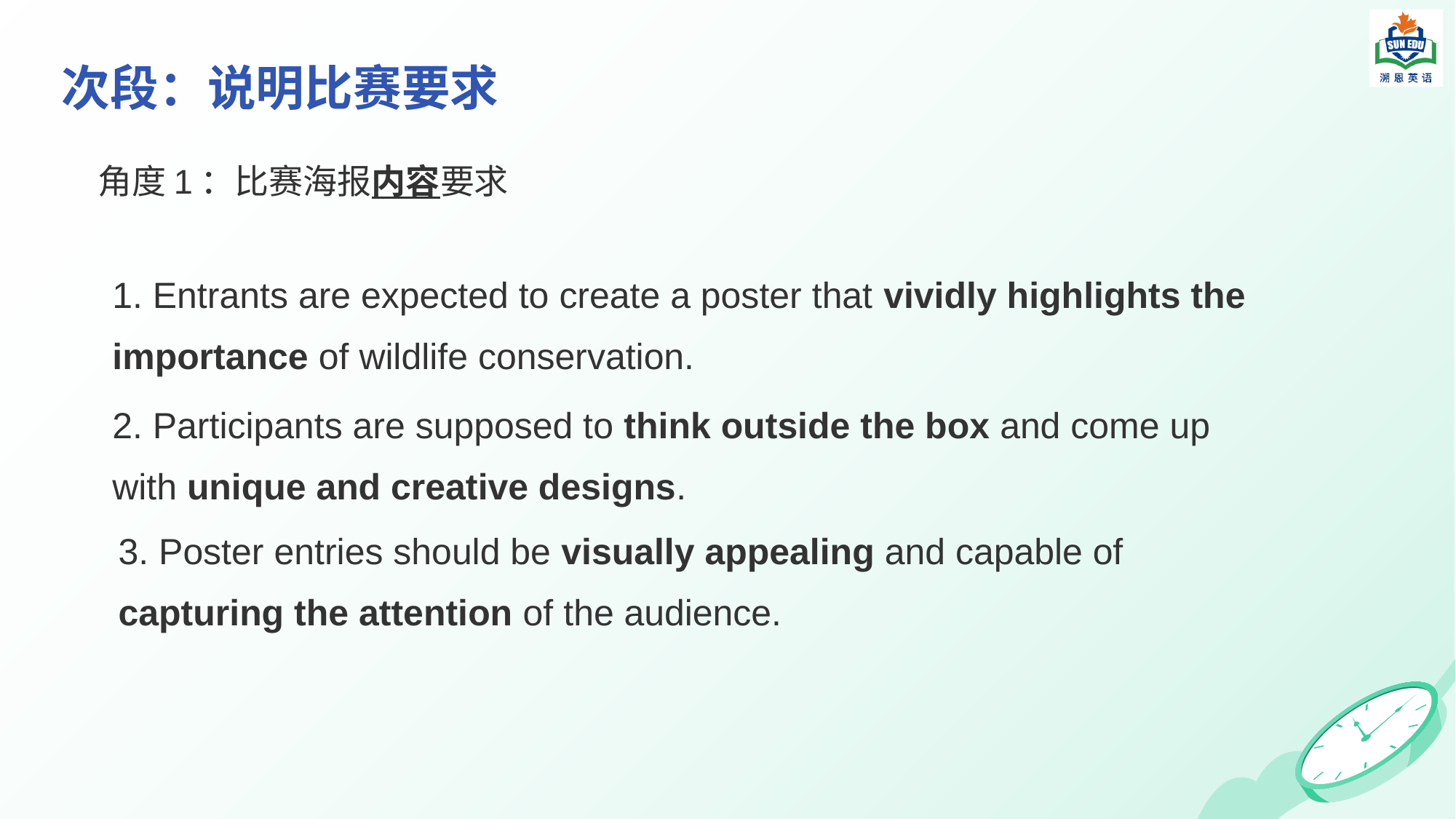

次段：说明比赛要求
角度1：比赛海报内容要求
1. Entrants are expected to create a poster that vividly highlights the importance of wildlife conservation.
2. Participants are supposed to think outside the box and come up with unique and creative designs.
3. Poster entries should be visually appealing and capable of capturing the attention of the audience.